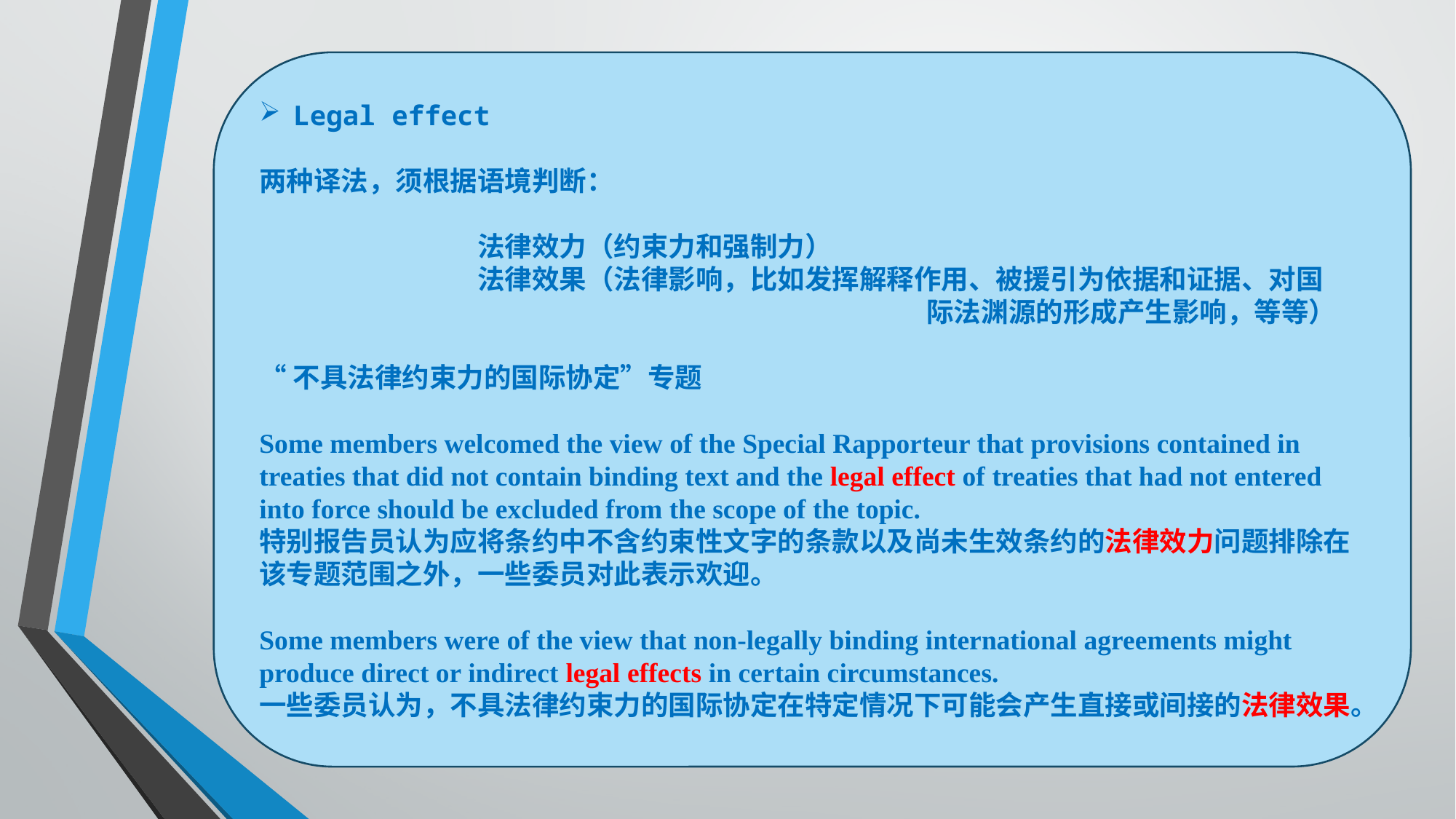

Legal effect

两种译法，须根据语境判断：

		法律效力（约束力和强制力）
		法律效果（法律影响，比如发挥解释作用、被援引为依据和证据、对国				  			  际法渊源的形成产生影响，等等）

“不具法律约束力的国际协定”专题

Some members welcomed the view of the Special Rapporteur that provisions contained in treaties that did not contain binding text and the legal effect of treaties that had not entered into force should be excluded from the scope of the topic.
特别报告员认为应将条约中不含约束性文字的条款以及尚未生效条约的法律效力问题排除在该专题范围之外，一些委员对此表示欢迎。

Some members were of the view that non-legally binding international agreements might produce direct or indirect legal effects in certain circumstances.
一些委员认为，不具法律约束力的国际协定在特定情况下可能会产生直接或间接的法律效果。